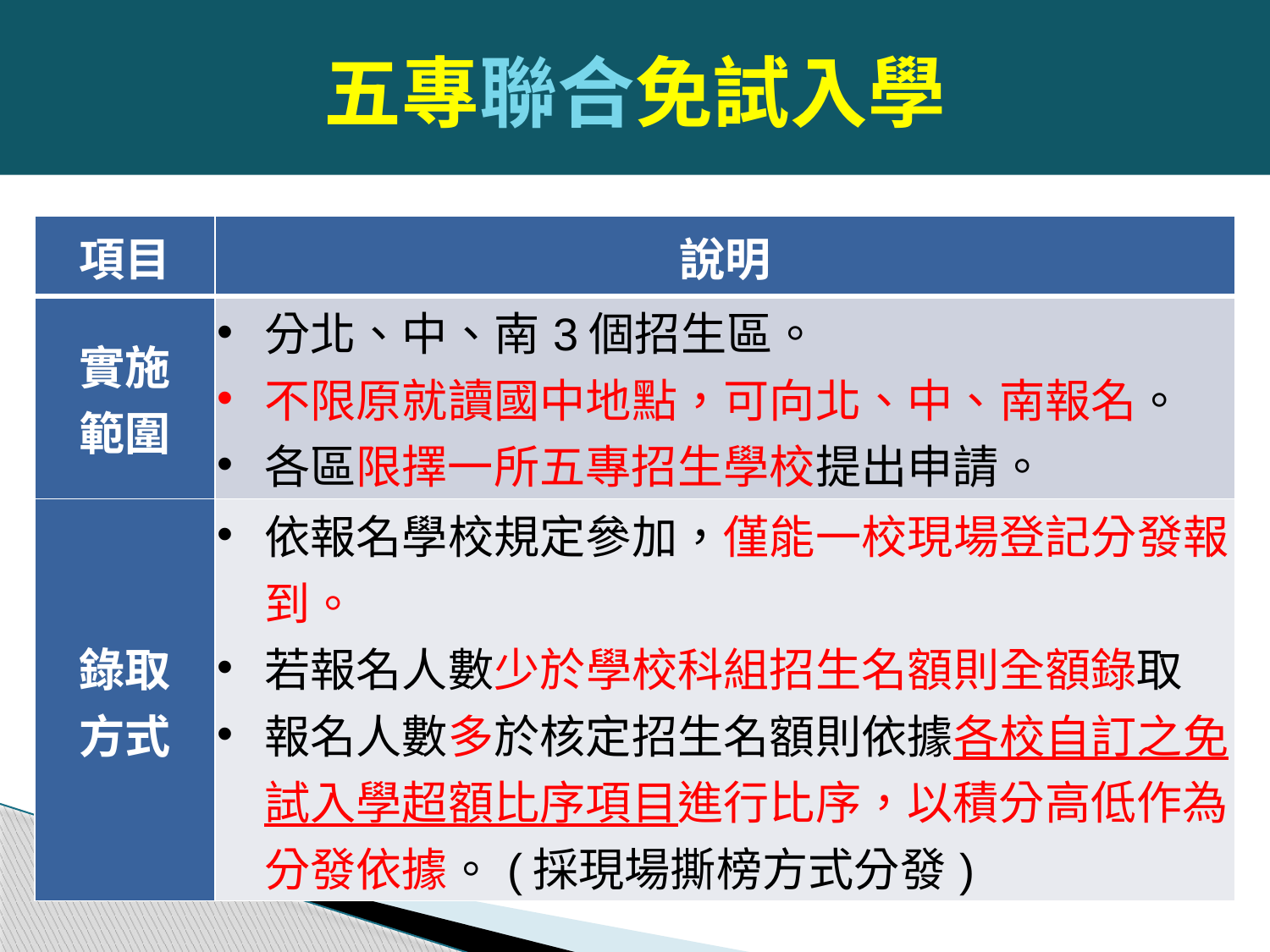

五專聯合免試入學
| 項目 | 說明 |
| --- | --- |
| 實施 範圍 | 分北、中、南3個招生區。 不限原就讀國中地點，可向北、中、南報名。 各區限擇一所五專招生學校提出申請。 |
| 錄取 方式 | 依報名學校規定參加，僅能一校現場登記分發報到。 若報名人數少於學校科組招生名額則全額錄取 報名人數多於核定招生名額則依據各校自訂之免試入學超額比序項目進行比序，以積分高低作為分發依據。(採現場撕榜方式分發) |